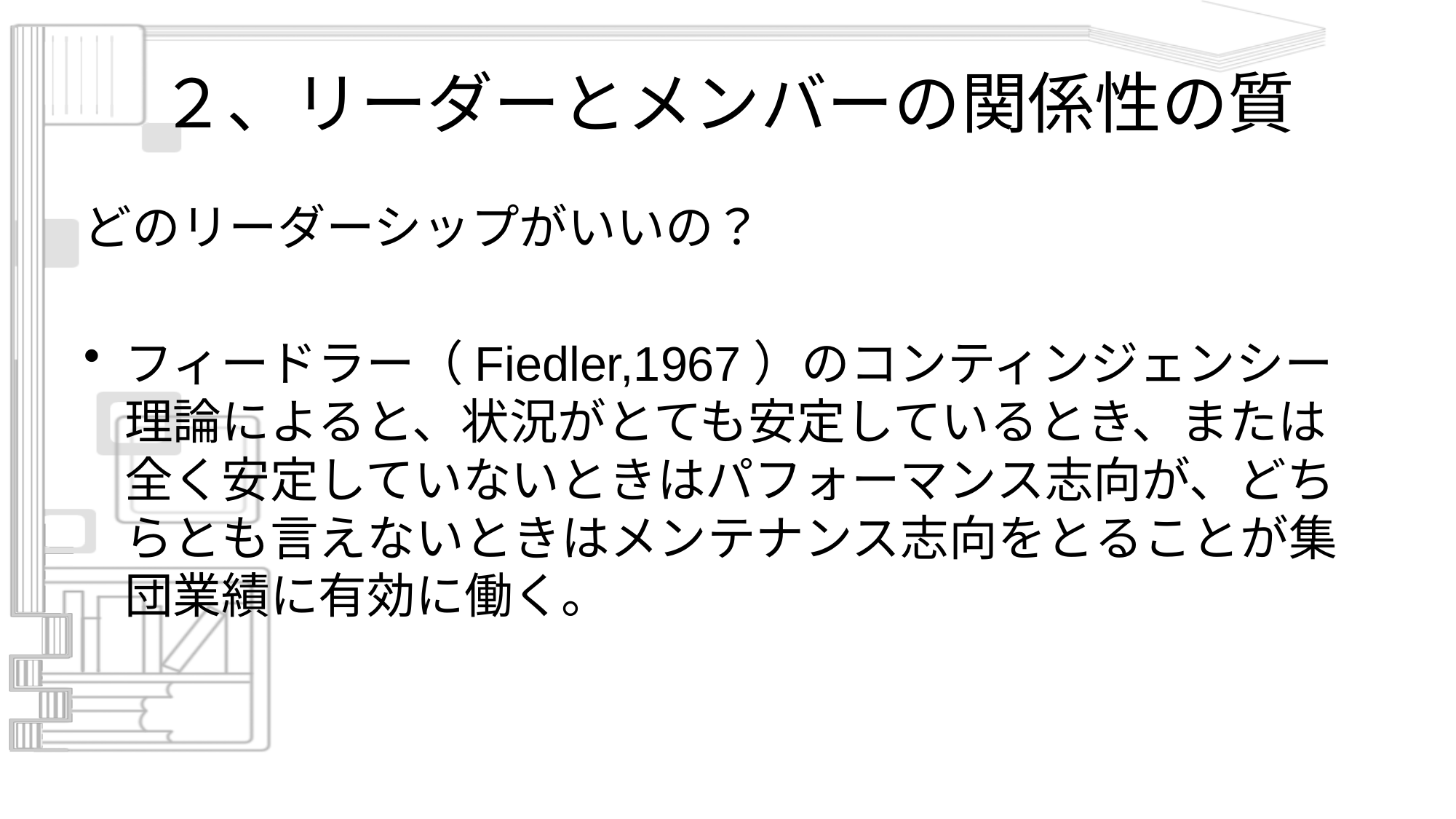

# ２、リーダーとメンバーの関係性の質
どのリーダーシップがいいの？

フィードラー（Fiedler,1967）のコンティンジェンシー理論によると、状況がとても安定しているとき、または全く安定していないときはパフォーマンス志向が、どちらとも言えないときはメンテナンス志向をとることが集団業績に有効に働く。